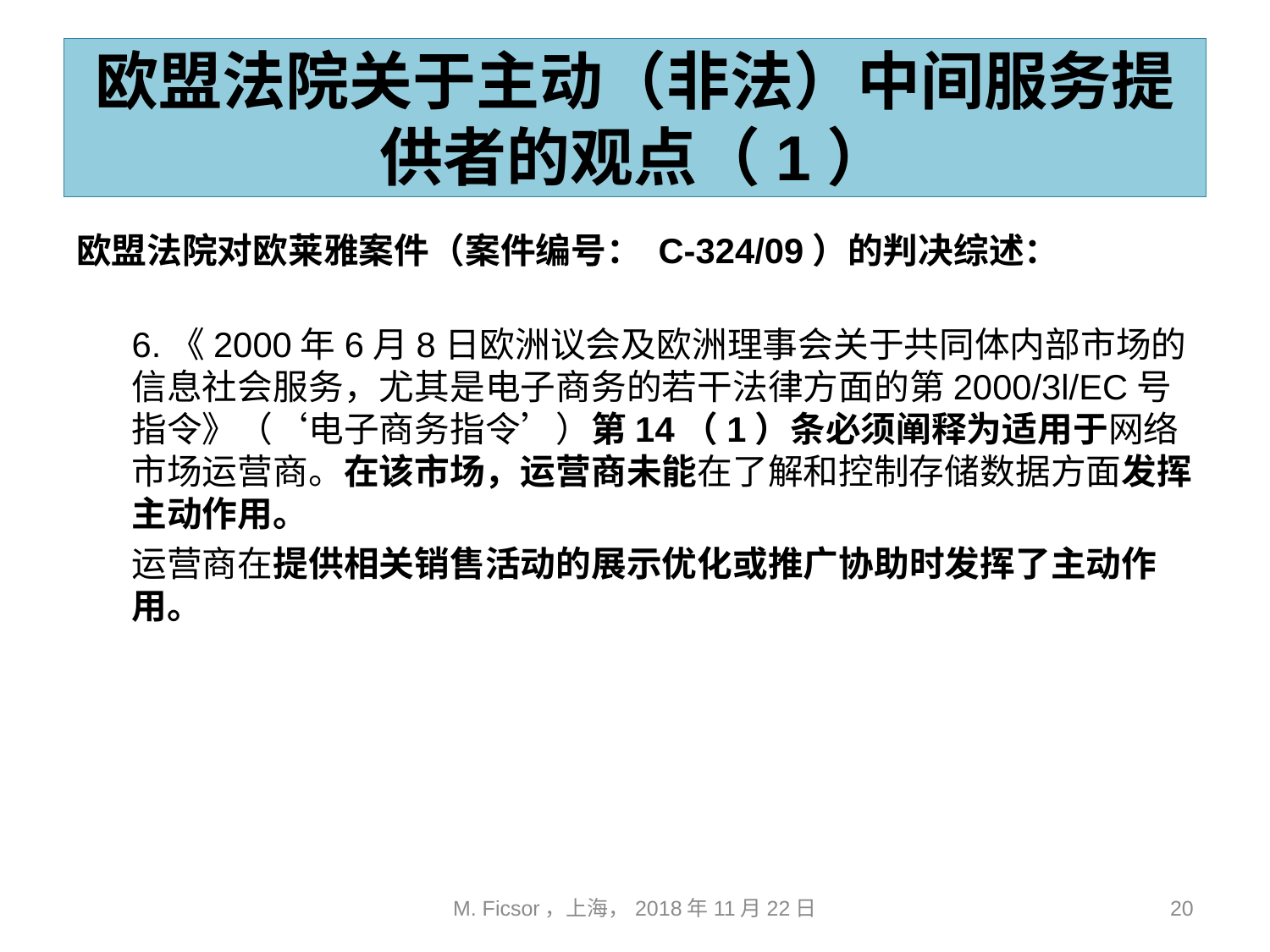

# 欧盟法院关于主动（非法）中间服务提供者的观点（1）
欧盟法院对欧莱雅案件（案件编号： C-324/09）的判决综述：

6.《2000年6月8日欧洲议会及欧洲理事会关于共同体内部市场的信息社会服务，尤其是电子商务的若干法律方面的第2000/3l/EC号指令》（‘电子商务指令’）第14（1）条必须阐释为适用于网络市场运营商。在该市场，运营商未能在了解和控制存储数据方面发挥主动作用。
运营商在提供相关销售活动的展示优化或推广协助时发挥了主动作用。

M. Ficsor，上海，2018年11月22日
20